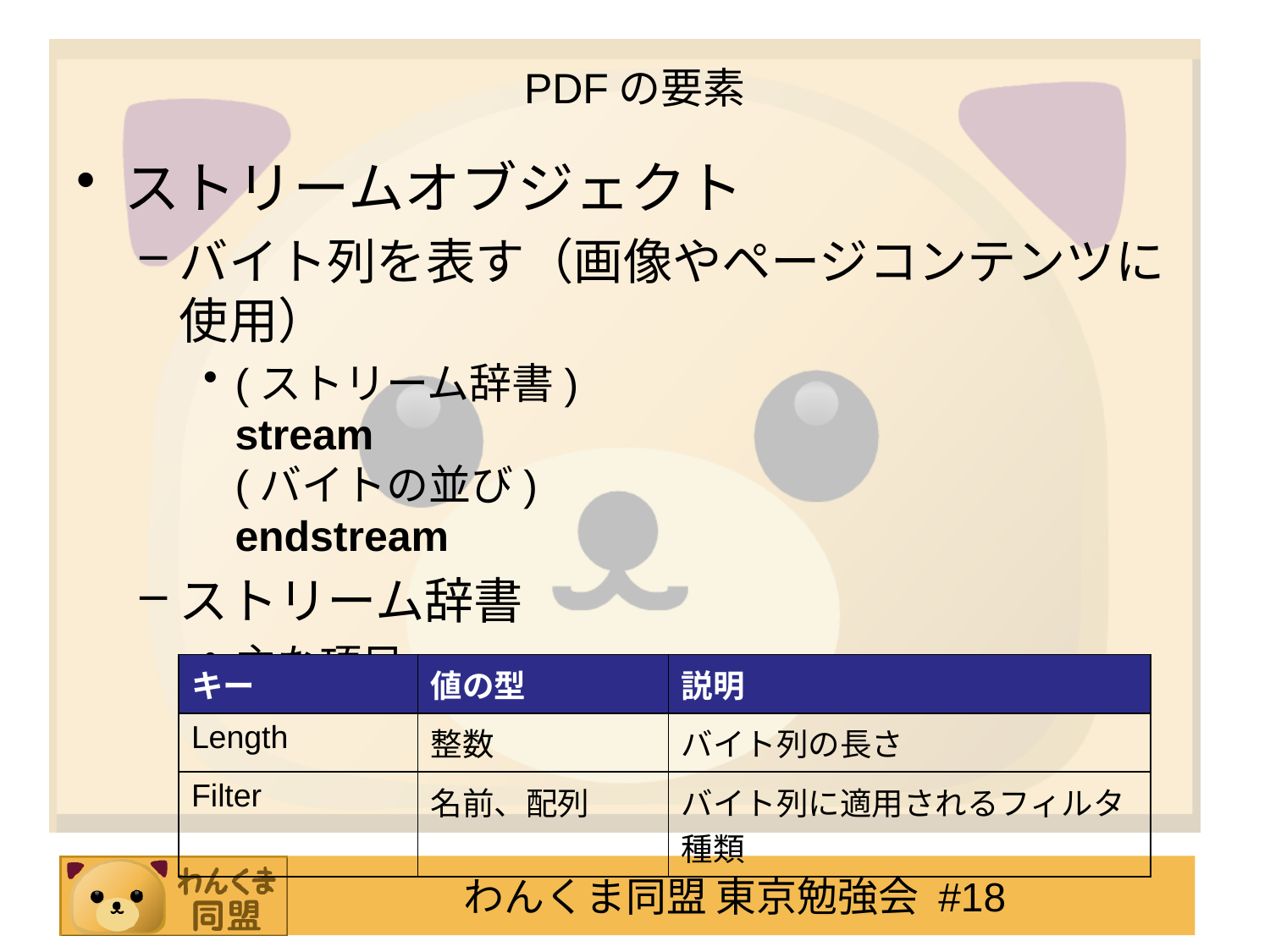

# PDFの要素
ストリームオブジェクト
バイト列を表す（画像やページコンテンツに使用）
(ストリーム辞書)
stream
(バイトの並び)
endstream
ストリーム辞書
主な項目
| キー | 値の型 | 説明 |
| --- | --- | --- |
| Length | 整数 | バイト列の長さ |
| Filter | 名前、配列 | バイト列に適用されるフィルタ種類 |